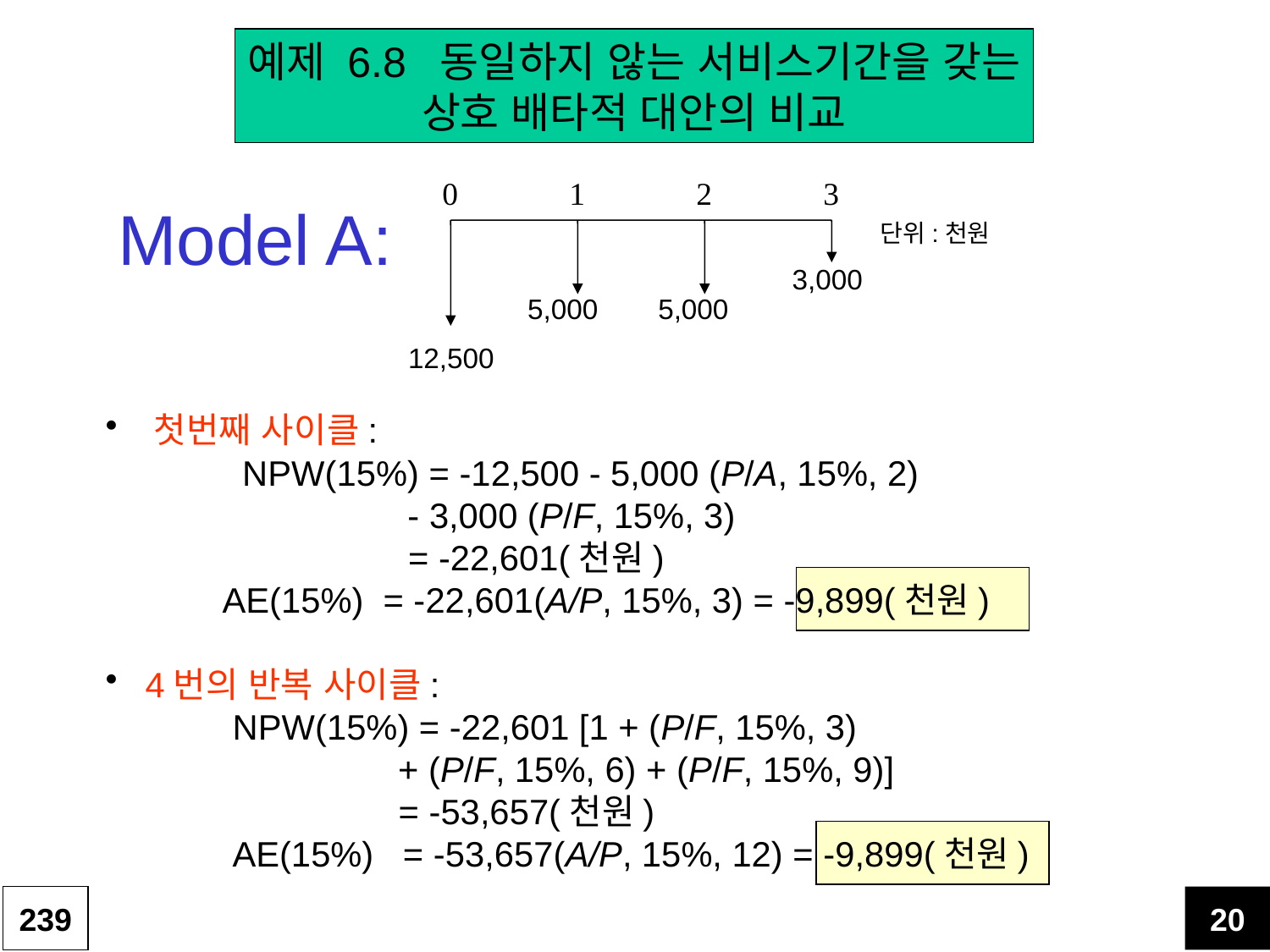

예제 6.8  동일하지 않는 서비스기간을 갖는
상호 배타적 대안의 비교
0 	1	2	3
Model A:
단위:천원

3,000
5,000
5,000
12,500
 첫번째 사이클:
 	 NPW(15%) = -12,500 - 5,000 (P/A, 15%, 2)  		       	                  - 3,000 (P/F, 15%, 3)
		     = -22,601(천원)
            AE(15%)  = -22,601(A/P, 15%, 3) = -9,899(천원)

 4번의 반복 사이클:
NPW(15%) = -22,601 [1 + (P/F, 15%, 3)
                 + (P/F, 15%, 6) + (P/F, 15%, 9)]
	    = -53,657(천원)
AE(15%)   = -53,657(A/P, 15%, 12) = -9,899(천원)

239
20